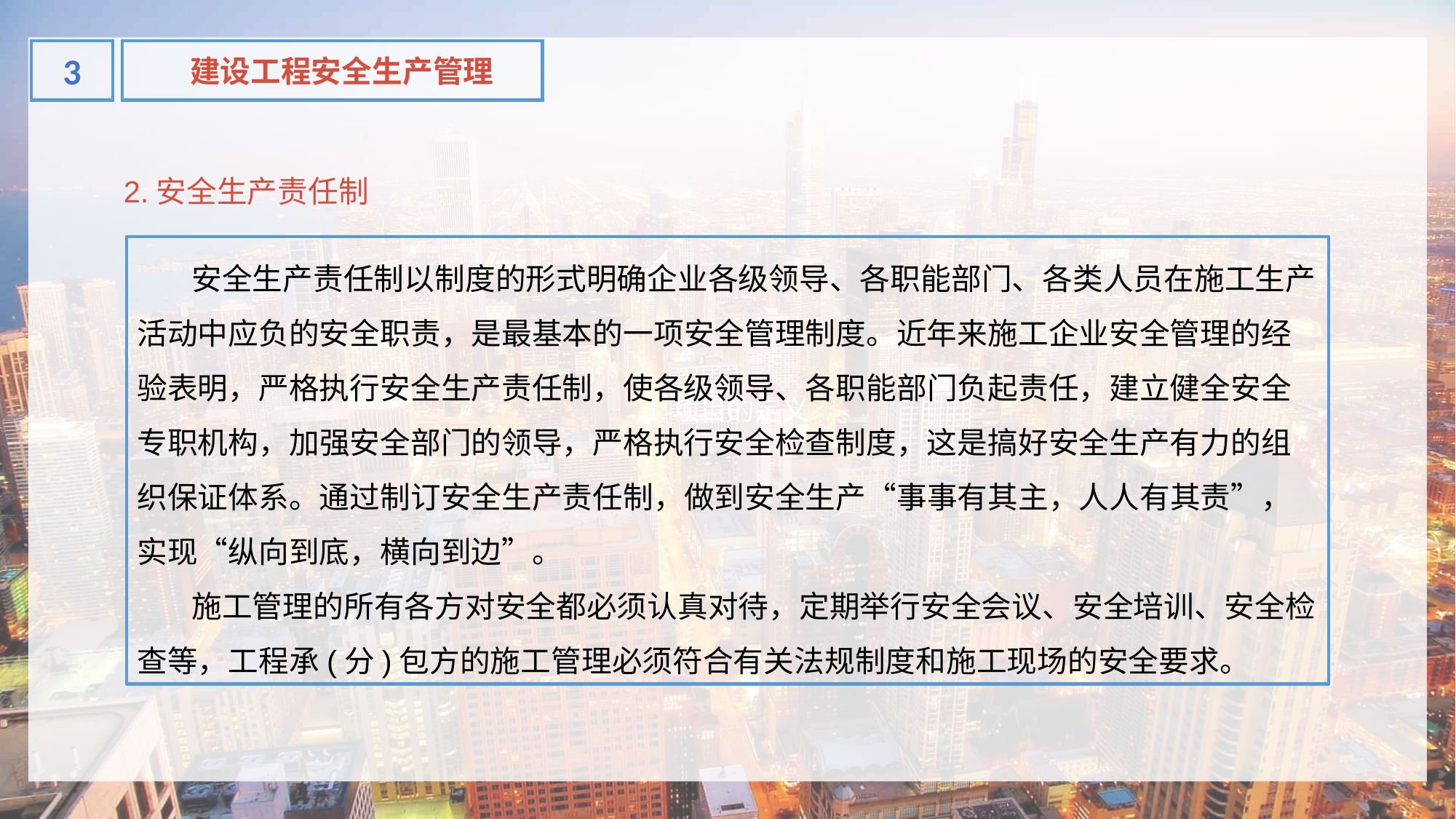

1.项目的定义
3

建设工程安全生产管理
2.安全生产责任制
安全生产责任制以制度的形式明确企业各级领导、各职能部门、各类人员在施工生产活动中应负的安全职责，是最基本的一项安全管理制度。近年来施工企业安全管理的经验表明，严格执行安全生产责任制，使各级领导、各职能部门负起责任，建立健全安全专职机构，加强安全部门的领导，严格执行安全检查制度，这是搞好安全生产有力的组织保证体系。通过制订安全生产责任制，做到安全生产“事事有其主，人人有其责”，实现“纵向到底，横向到边”。
施工管理的所有各方对安全都必须认真对待，定期举行安全会议、安全培训、安全检查等，工程承(分)包方的施工管理必须符合有关法规制度和施工现场的安全要求。